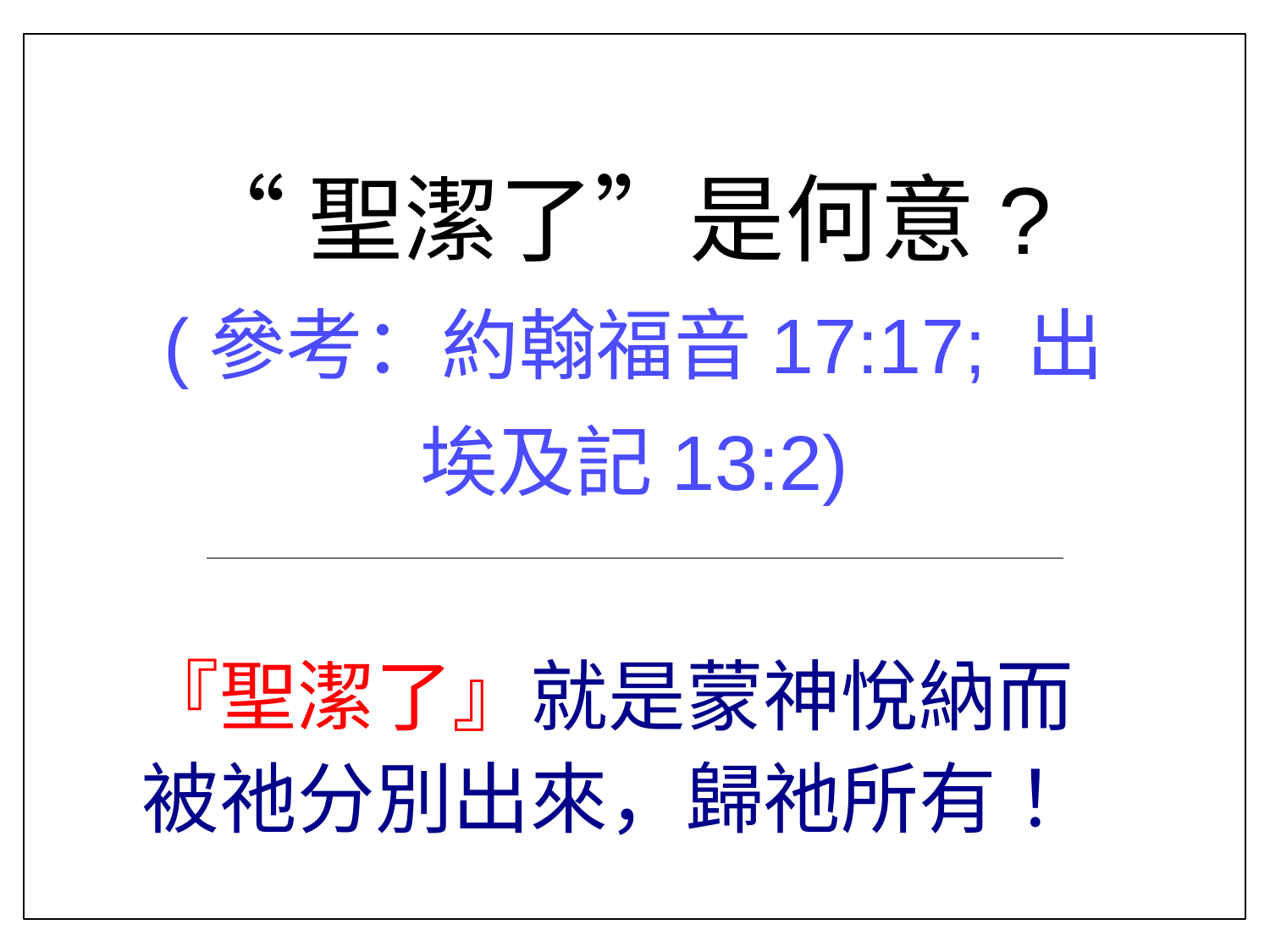

# “聖潔了”是何意? (參考：約翰福音17:17; 出埃及記13:2)
『聖潔了』就是蒙神悅納而被祂分別出來，歸祂所有！